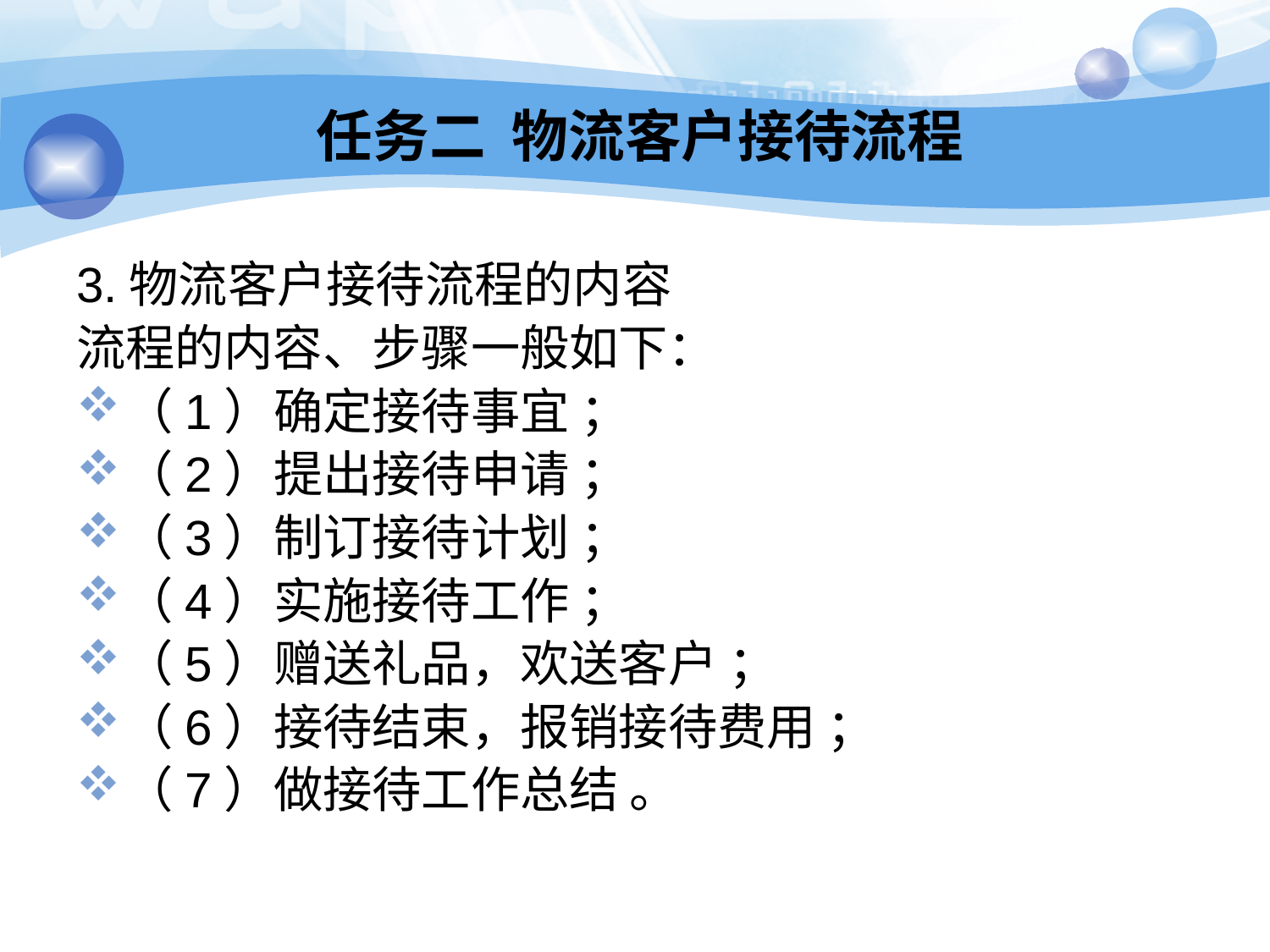

# 任务二  物流客户接待流程
3.物流客户接待流程的内容
流程的内容、步骤一般如下：
（1）确定接待事宜 ；
（2）提出接待申请 ；
（3）制订接待计划 ；
（4）实施接待工作 ；
（5）赠送礼品，欢送客户 ；
（6）接待结束，报销接待费用 ；
（7）做接待工作总结 。